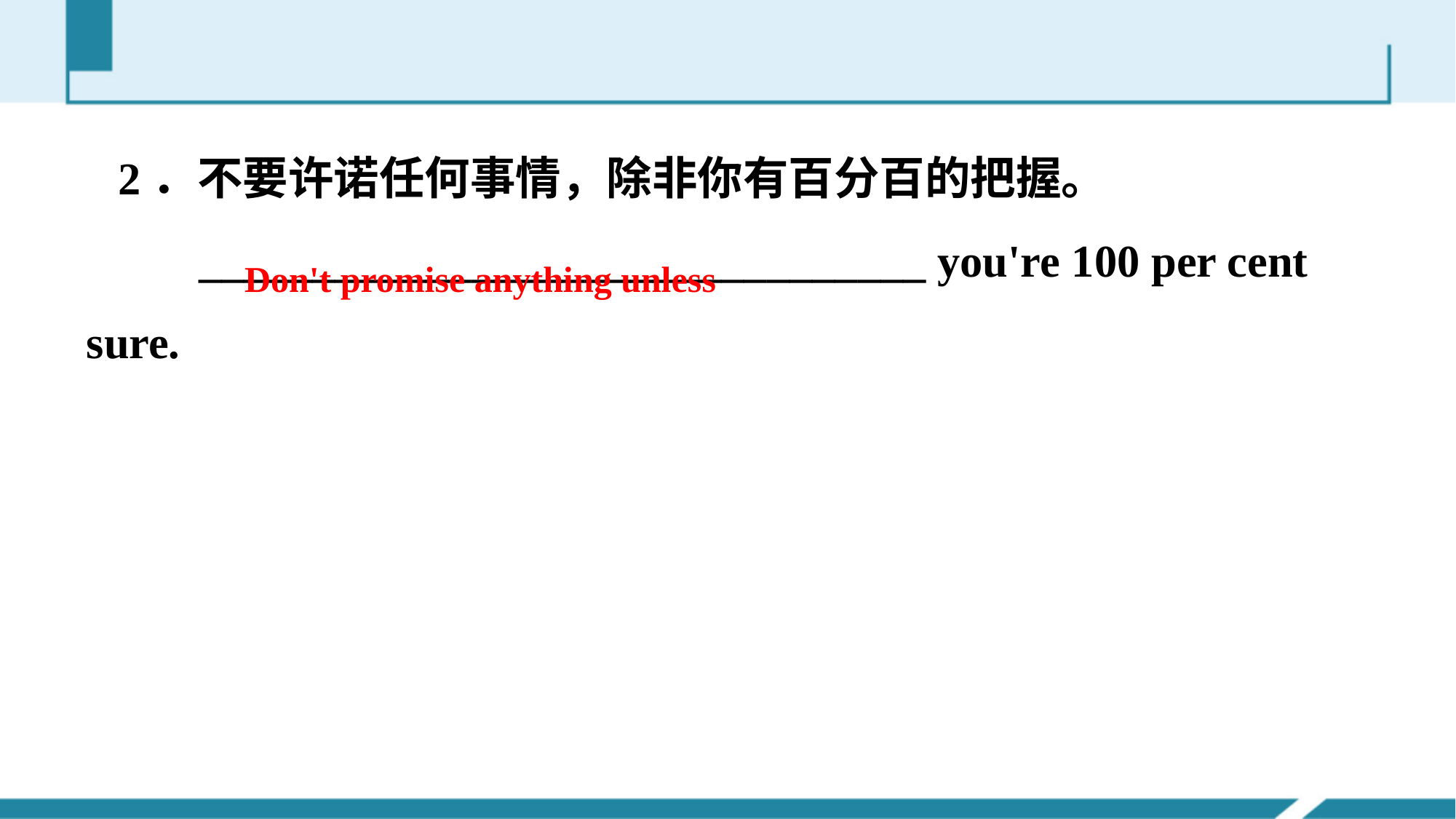

2．不要许诺任何事情，除非你有百分百的把握。
       ________________________________ you're 100 per cent sure.
Don't promise anything unless